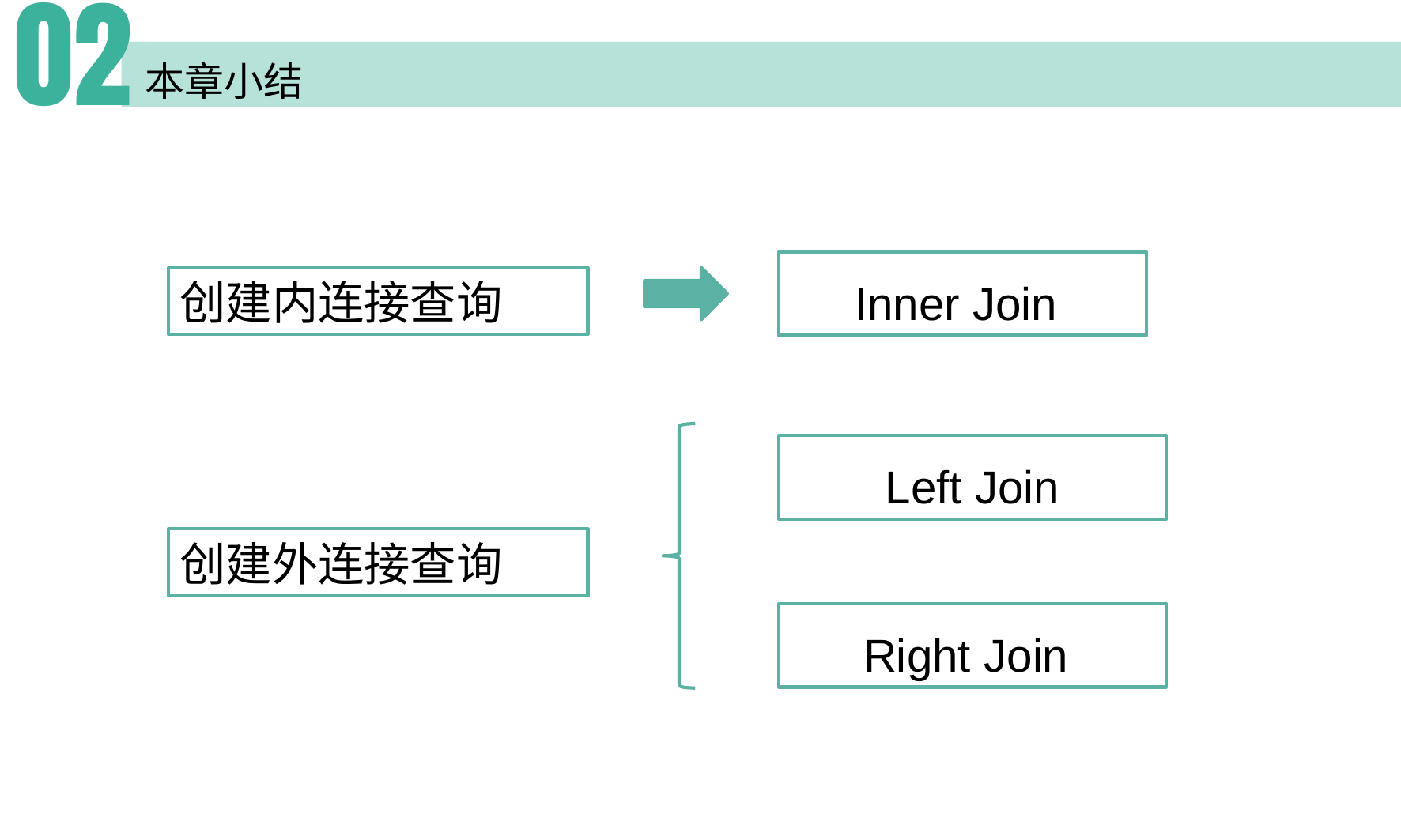

02

本章小结
Inner Join
创建内连接查询

Left Join
创建外连接查询
 Right Join